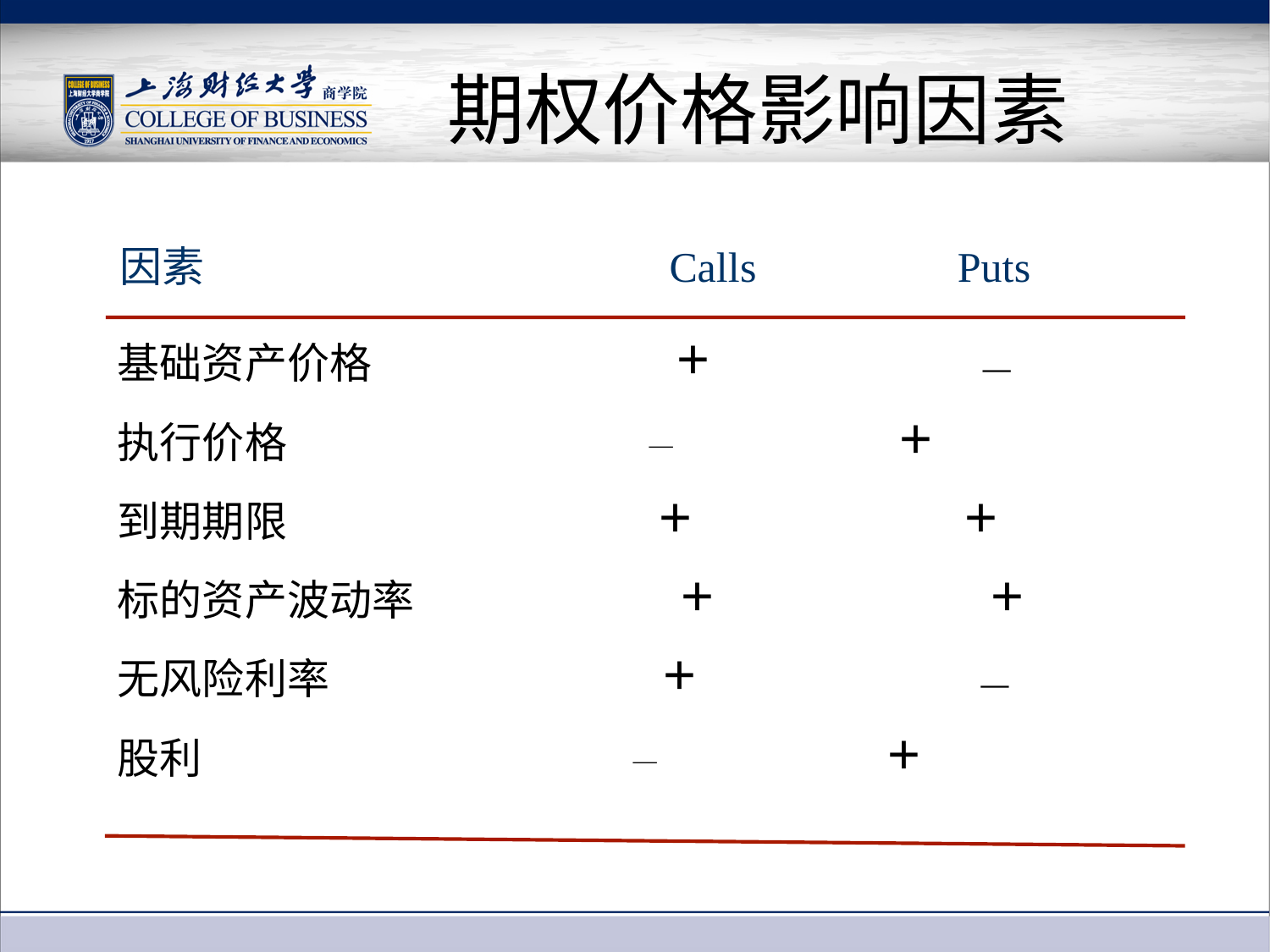

#
期权价格影响因素
因素		                              Calls                   Puts
基础资产价格                               +                       —
执行价格                                                         —                                  +
到期期限                                      +                       +
标的资产波动率                           +                       +
无风险利率                                  +                        —
股利                                             —                                   +